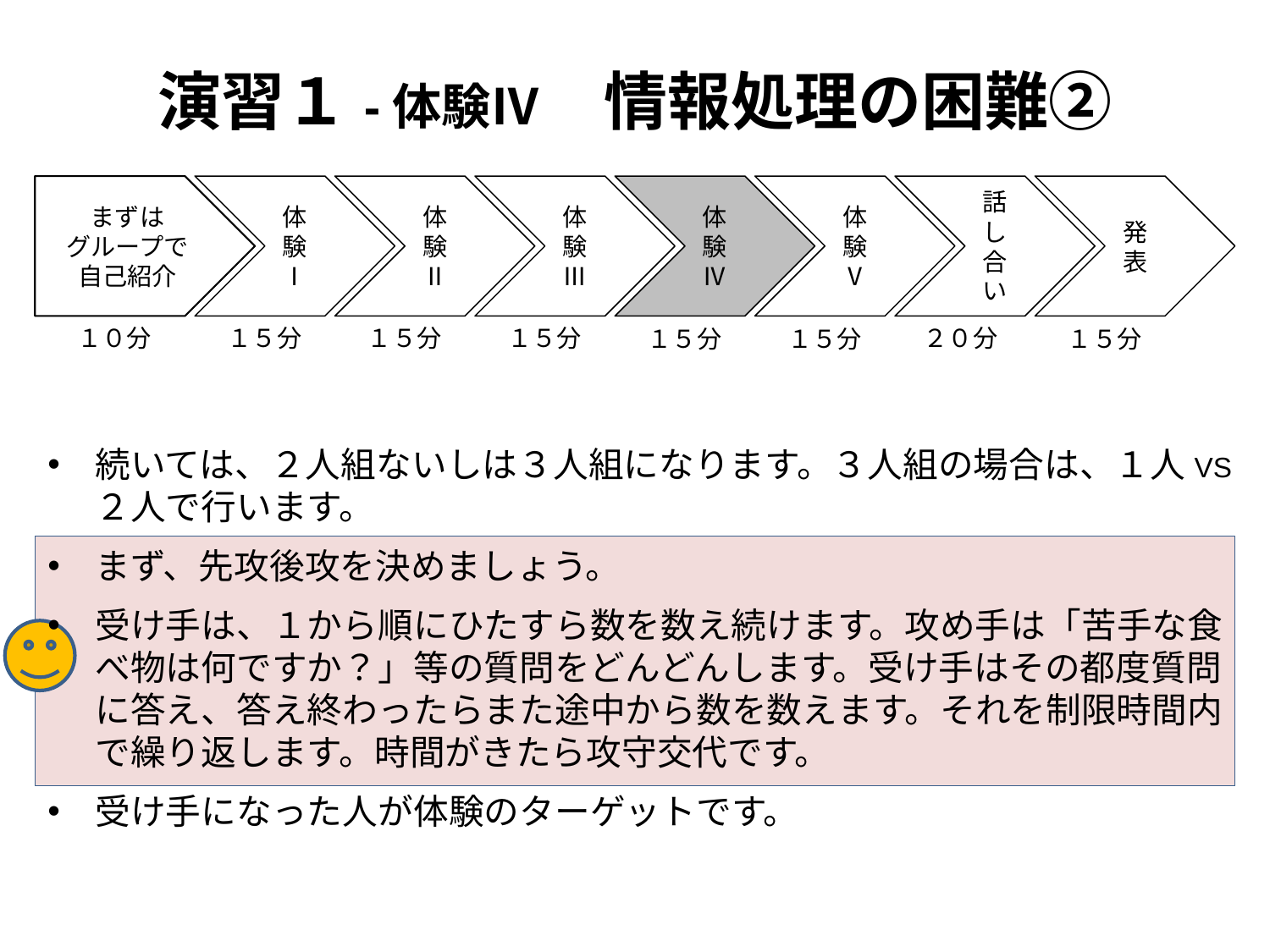

# 演習１-体験Ⅳ　情報処理の困難②
まずは
グループで
自己紹介
体験Ⅰ
体験Ⅱ
体験Ⅲ
体験Ⅳ
体験Ⅴ
話し合い
発表
２０分
１５分
１０分
１５分
１５分
１５分
１５分
１５分
続いては、２人組ないしは３人組になります。３人組の場合は、１人VS２人で行います。

まず、先攻後攻を決めましょう。

受け手は、１から順にひたすら数を数え続けます。攻め手は「苦手な食べ物は何ですか？」等の質問をどんどんします。受け手はその都度質問に答え、答え終わったらまた途中から数を数えます。それを制限時間内で繰り返します。時間がきたら攻守交代です。

受け手になった人が体験のターゲットです。